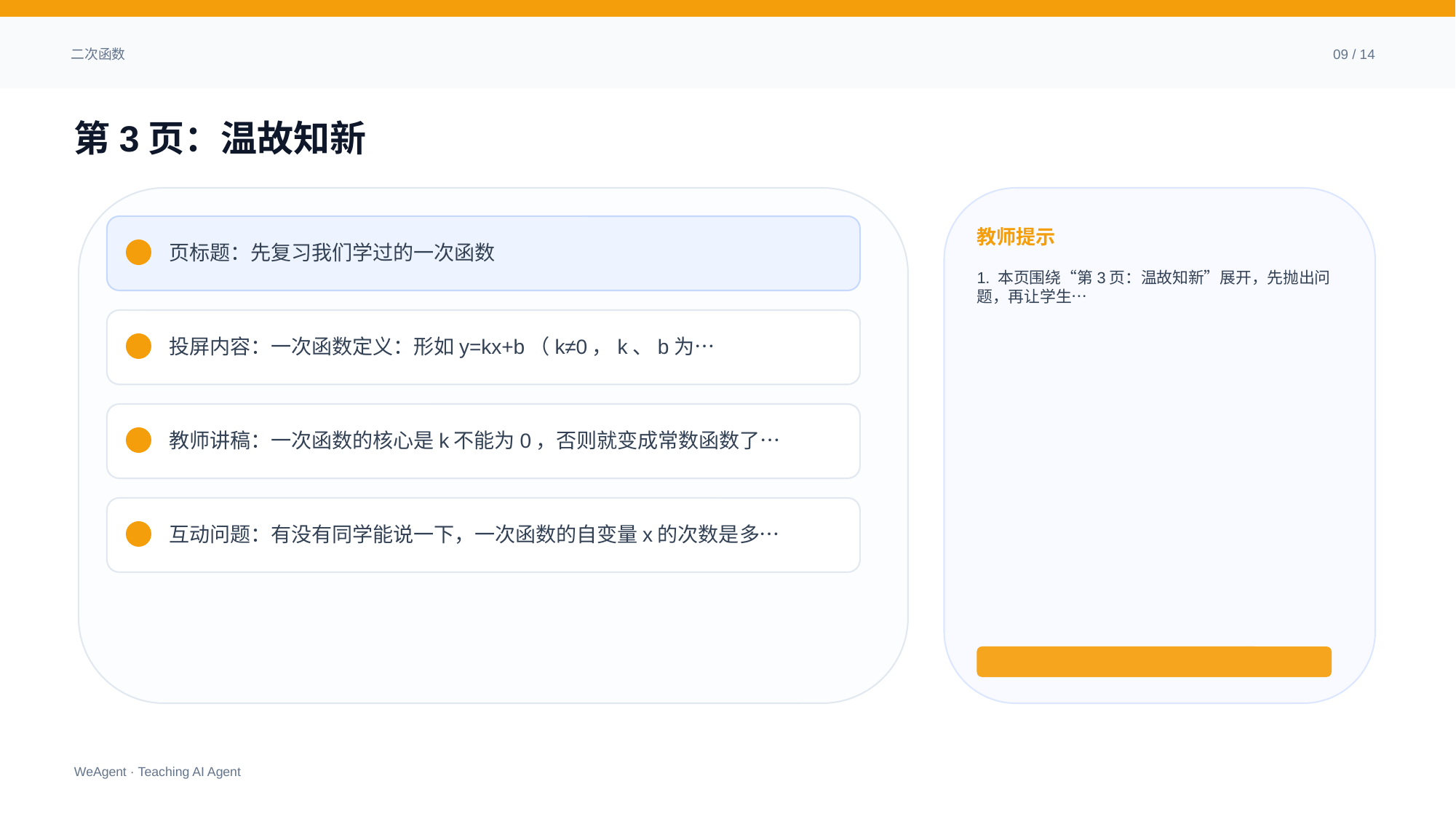

二次函数
09 / 14
第3页：温故知新

教师提示
页标题：先复习我们学过的一次函数

1. 本页围绕“第3页：温故知新”展开，先抛出问题，再让学生…

投屏内容：一次函数定义：形如y=kx+b（k≠0，k、b为…

教师讲稿：一次函数的核心是k不能为0，否则就变成常数函数了…

互动问题：有没有同学能说一下，一次函数的自变量x的次数是多…

WeAgent · Teaching AI Agent